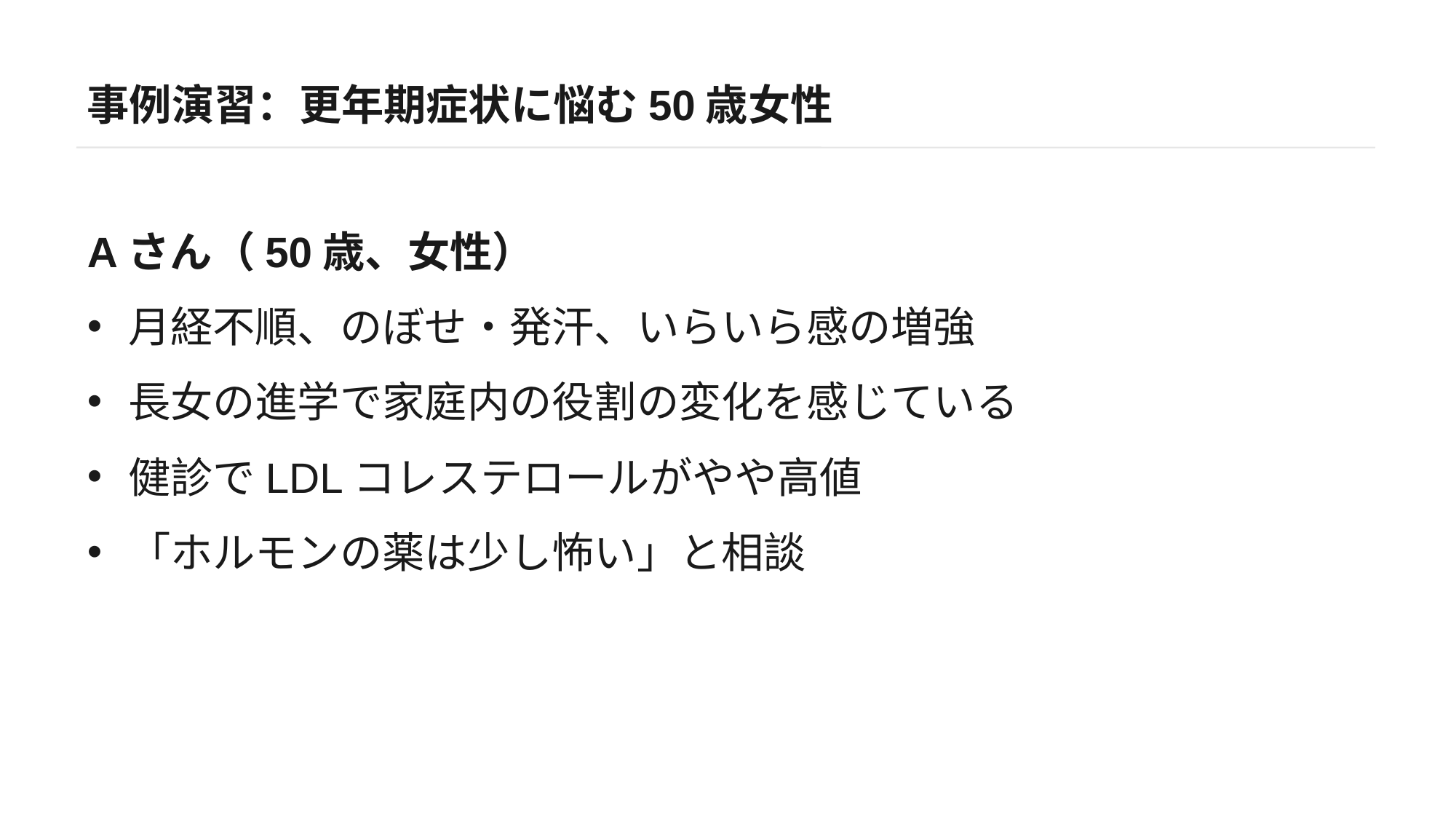

事例演習：更年期症状に悩む50歳女性

Aさん（50歳、女性）
月経不順、のぼせ・発汗、いらいら感の増強
長女の進学で家庭内の役割の変化を感じている
健診でLDLコレステロールがやや高値
「ホルモンの薬は少し怖い」と相談